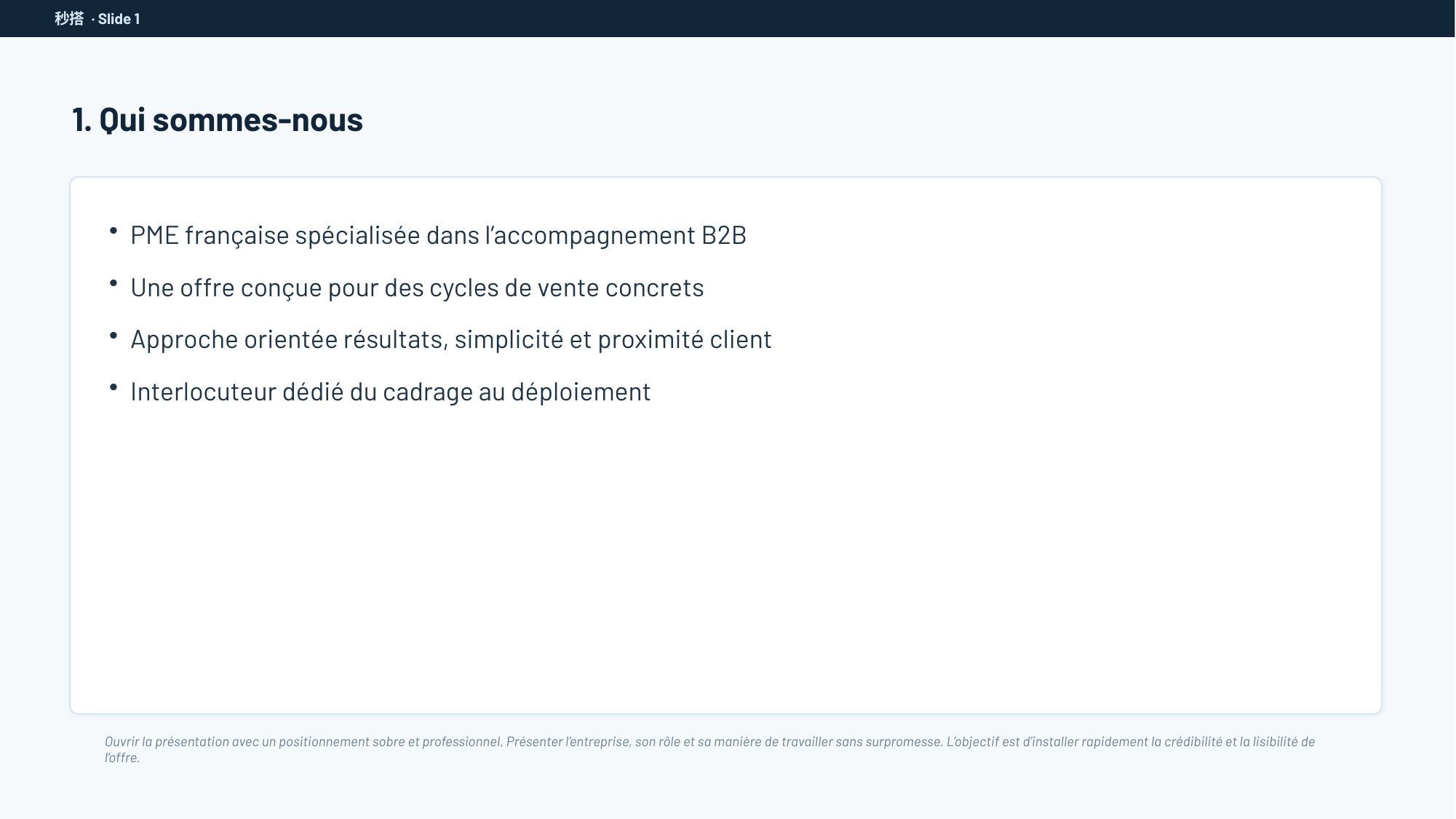

秒搭 · Slide 1
1. Qui sommes-nous

PME française spécialisée dans l’accompagnement B2B
Une offre conçue pour des cycles de vente concrets
Approche orientée résultats, simplicité et proximité client
Interlocuteur dédié du cadrage au déploiement
Ouvrir la présentation avec un positionnement sobre et professionnel. Présenter l’entreprise, son rôle et sa manière de travailler sans surpromesse. L’objectif est d’installer rapidement la crédibilité et la lisibilité de l’offre.